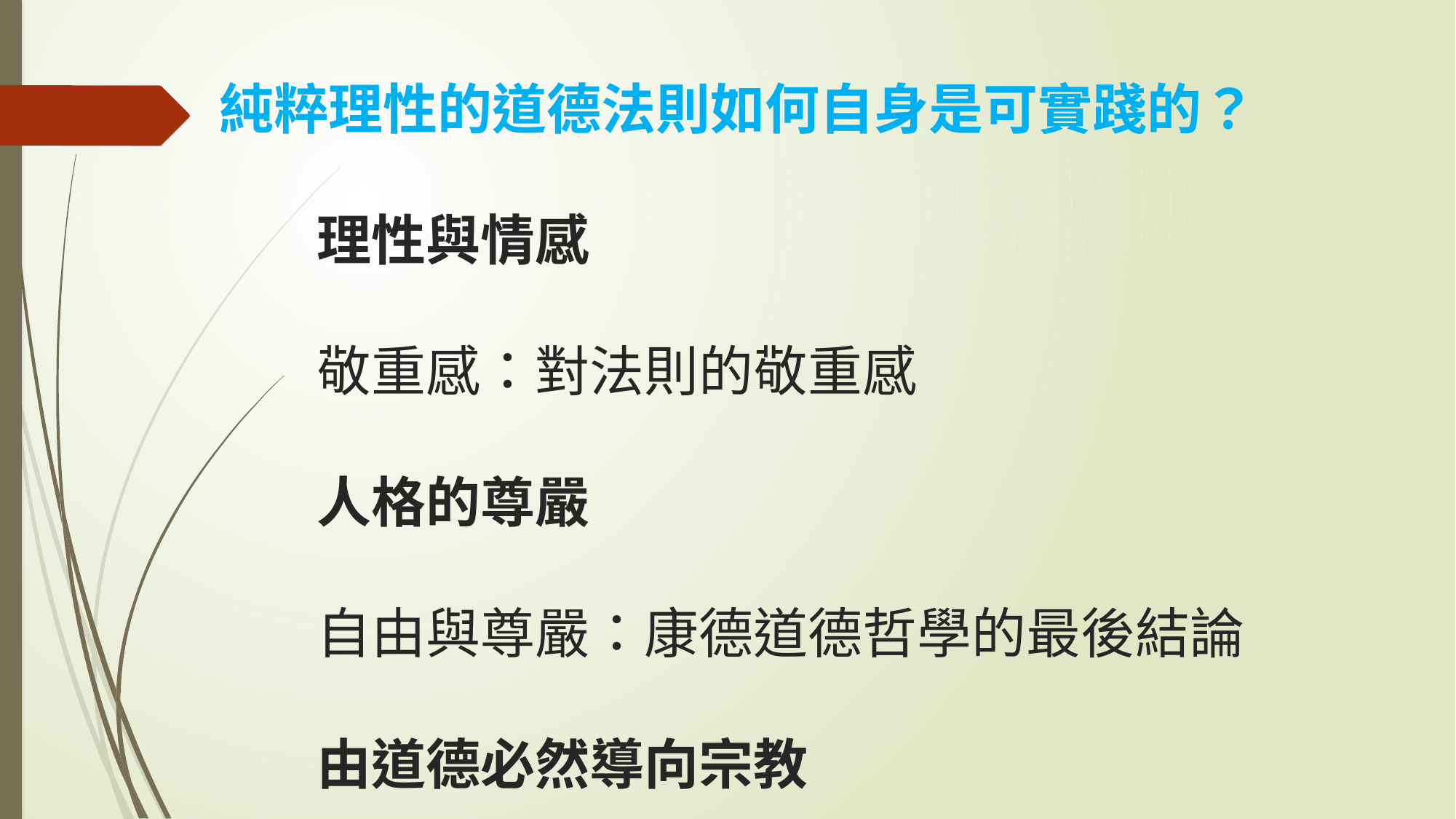

# 純粹理性的道德法則如何自身是可實踐的？ 理性與情感 敬重感：對法則的敬重感 人格的尊嚴 自由與尊嚴：康德道德哲學的最後結論 由道德必然導向宗教